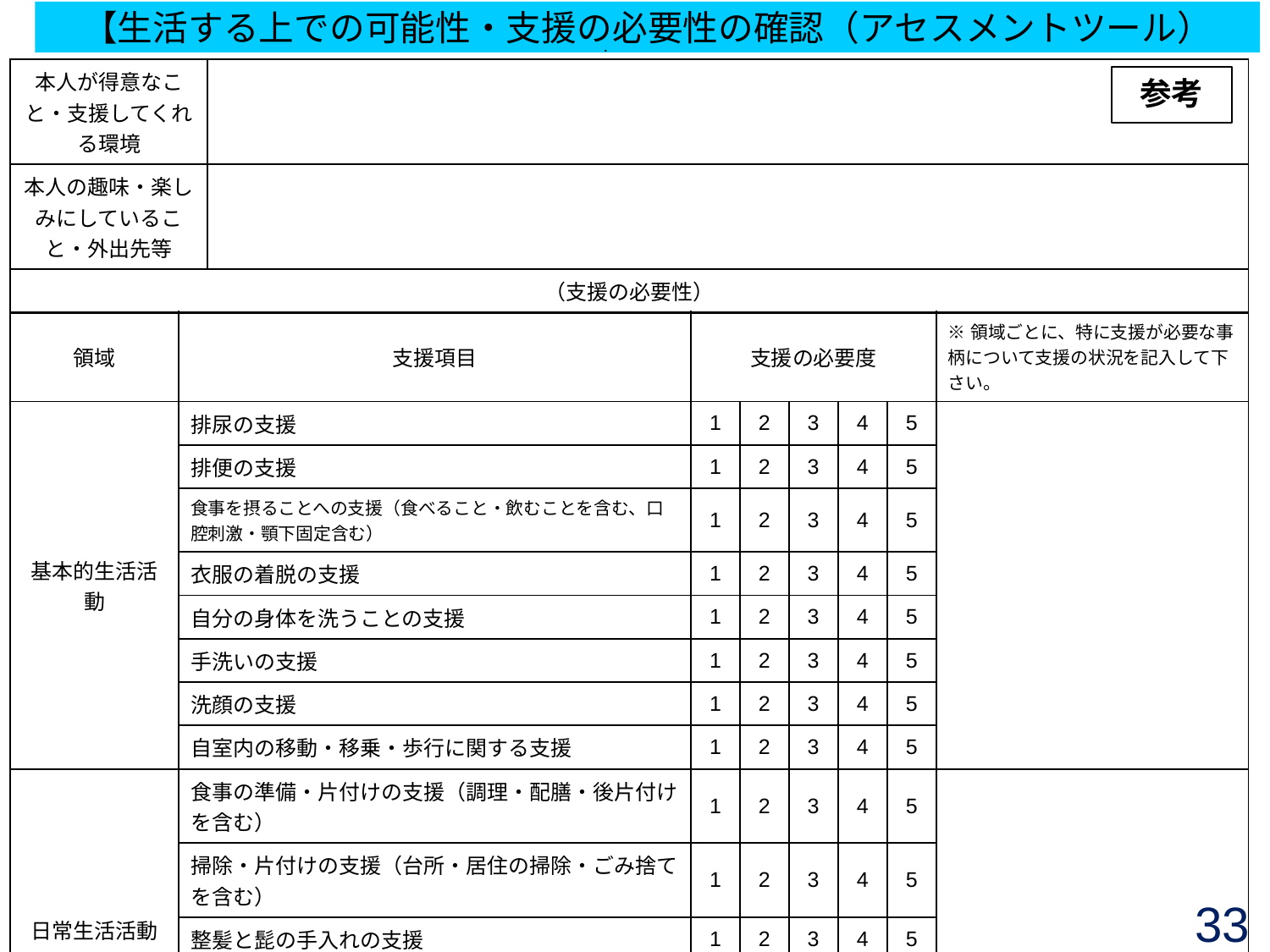

【生活する上での可能性・支援の必要性の確認（アセスメントツール）

| 本人が得意なこと・支援してくれる環境 |  |  |  |  |  |  |  |  |
| --- | --- | --- | --- | --- | --- | --- | --- | --- |
| 本人の趣味・楽しみにしていること・外出先等 |  |  |  |  |  |  |  |  |
| （支援の必要性） |  |  |  |  |  |  |  |  |
| 領域 | 支援項目 |  | 支援の必要度 |  |  |  |  | ※領域ごとに、特に支援が必要な事柄について支援の状況を記入して下さい。 |
| 基本的生活活動 | 排尿の支援 |  | 1 | 2 | 3 | 4 | 5 |  |
|  | 排便の支援 |  | 1 | 2 | 3 | 4 | 5 |  |
|  | 食事を摂ることへの支援（食べること・飲むことを含む、口腔刺激・顎下固定含む） |  | 1 | 2 | 3 | 4 | 5 |  |
|  | 衣服の着脱の支援 |  | 1 | 2 | 3 | 4 | 5 |  |
|  | 自分の身体を洗うことの支援 |  | 1 | 2 | 3 | 4 | 5 |  |
|  | 手洗いの支援 |  | 1 | 2 | 3 | 4 | 5 |  |
|  | 洗顔の支援 |  | 1 | 2 | 3 | 4 | 5 |  |
|  | 自室内の移動・移乗・歩行に関する支援 |  | 1 | 2 | 3 | 4 | 5 |  |
| 日常生活活動 | 食事の準備・片付けの支援（調理・配膳・後片付けを含む） |  | 1 | 2 | 3 | 4 | 5 |  |
|  | 掃除・片付けの支援（台所・居住の掃除・ごみ捨てを含む） |  | 1 | 2 | 3 | 4 | 5 |  |
|  | 整髪と髭の手入れの支援 |  | 1 | 2 | 3 | 4 | 5 |  |
|  | 歯の手入れの支援（はみがき・入れ歯の手入れ） |  | 1 | 2 | 3 | 4 | 5 |  |
|  | 爪・耳の手入れ等身だしなみ・清潔の保持への支援 |  | 1 | 2 | 3 | 4 | 5 |  |
|  | 入浴の準備と後片付けの支援 |  | 1 | 2 | 3 | 4 | 5 |  |
参考
33